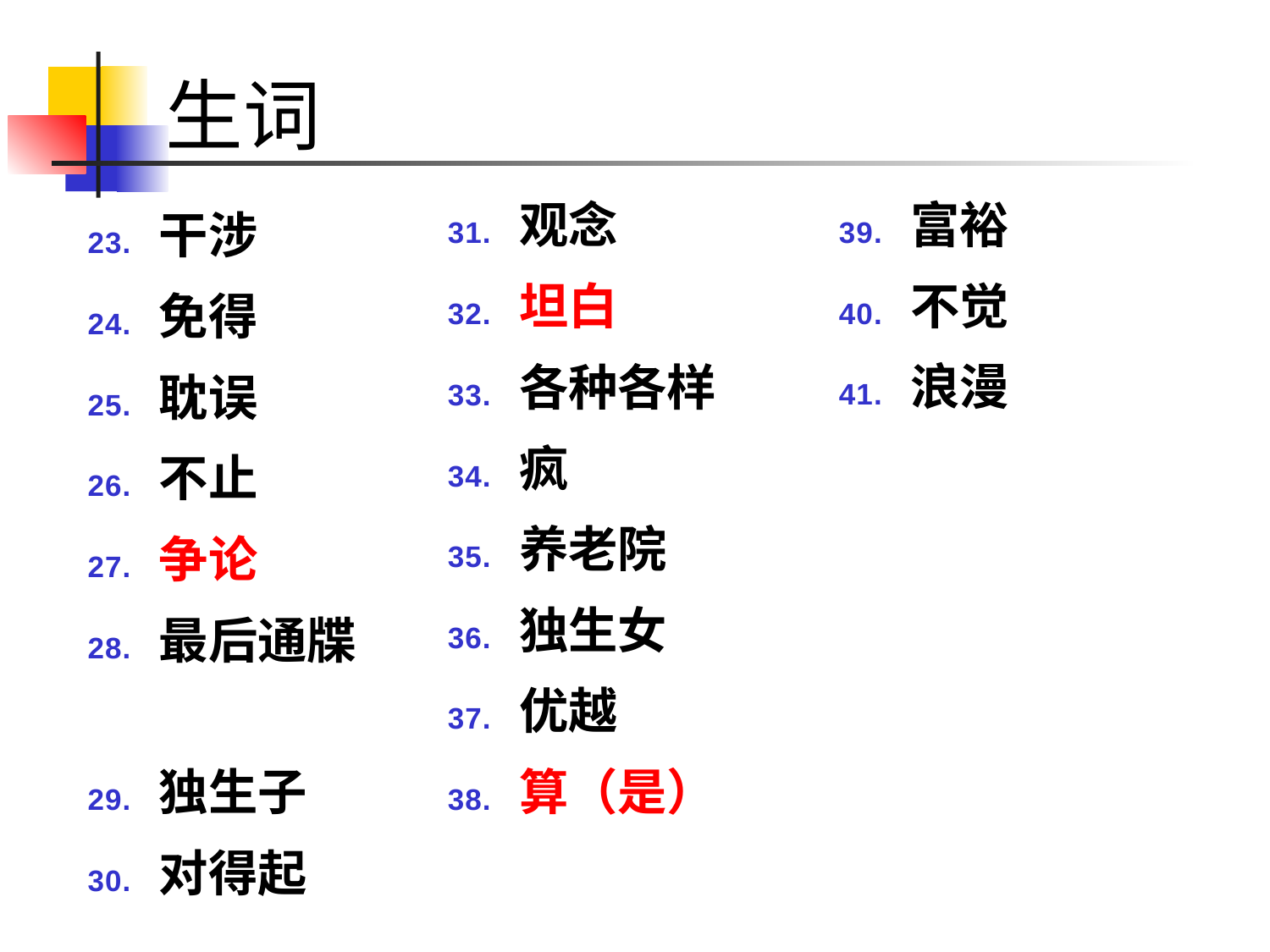

# 生词
观念
坦白
各种各样
疯
养老院
独生女
优越
算（是）
富裕
不觉
浪漫

干涉
免得
耽误
不止
争论
最后通牒
独生子
对得起